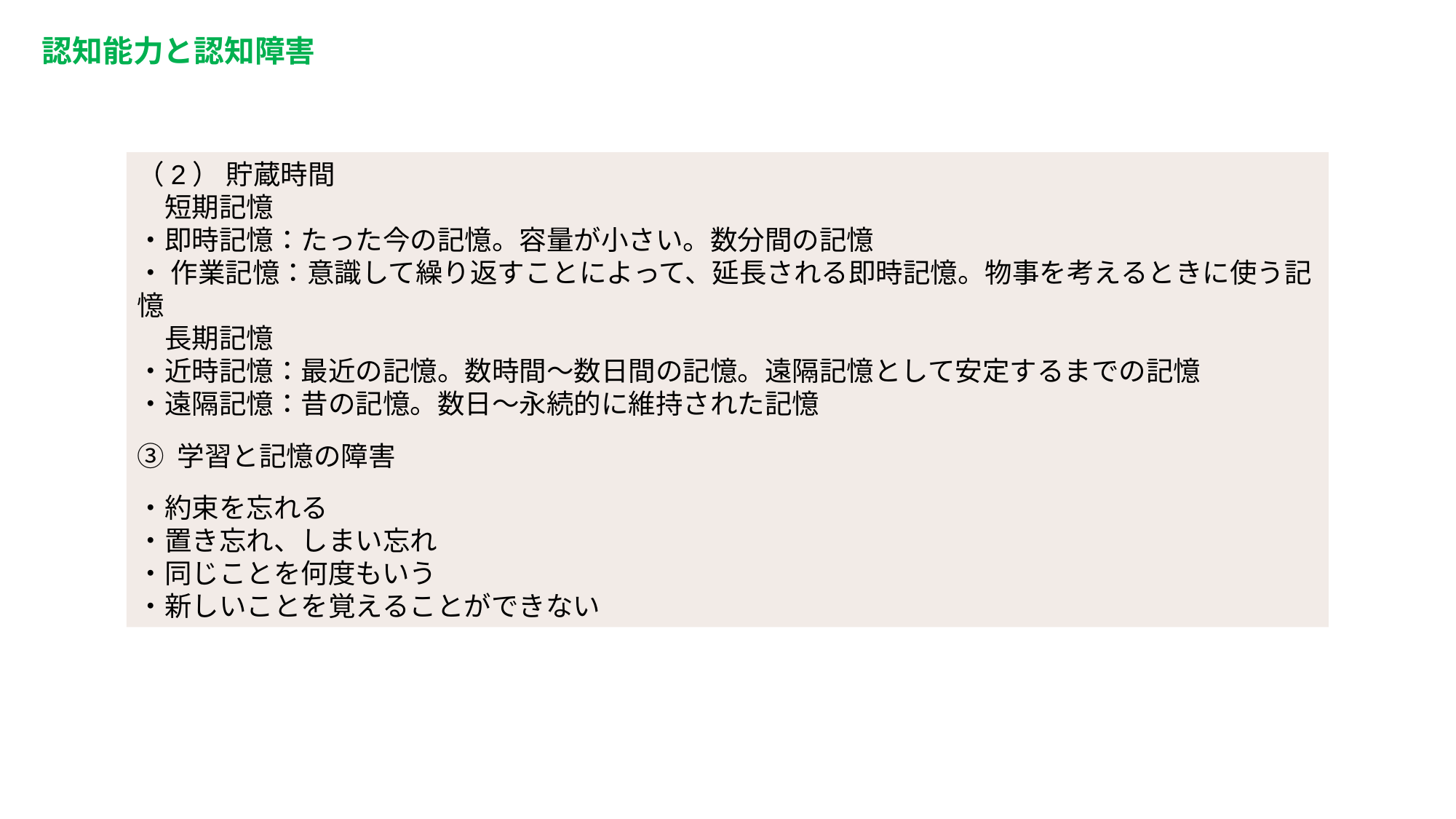

認知能力と認知障害
（2） 貯蔵時間
　短期記憶
・即時記憶：たった今の記憶。容量が小さい。数分間の記憶
・ 作業記憶：意識して繰り返すことによって、延長される即時記憶。物事を考えるときに使う記憶
　長期記憶
・近時記憶：最近の記憶。数時間～数日間の記憶。遠隔記憶として安定するまでの記憶
・遠隔記憶：昔の記憶。数日～永続的に維持された記憶

③ 学習と記憶の障害

・約束を忘れる
・置き忘れ、しまい忘れ
・同じことを何度もいう
・新しいことを覚えることができない